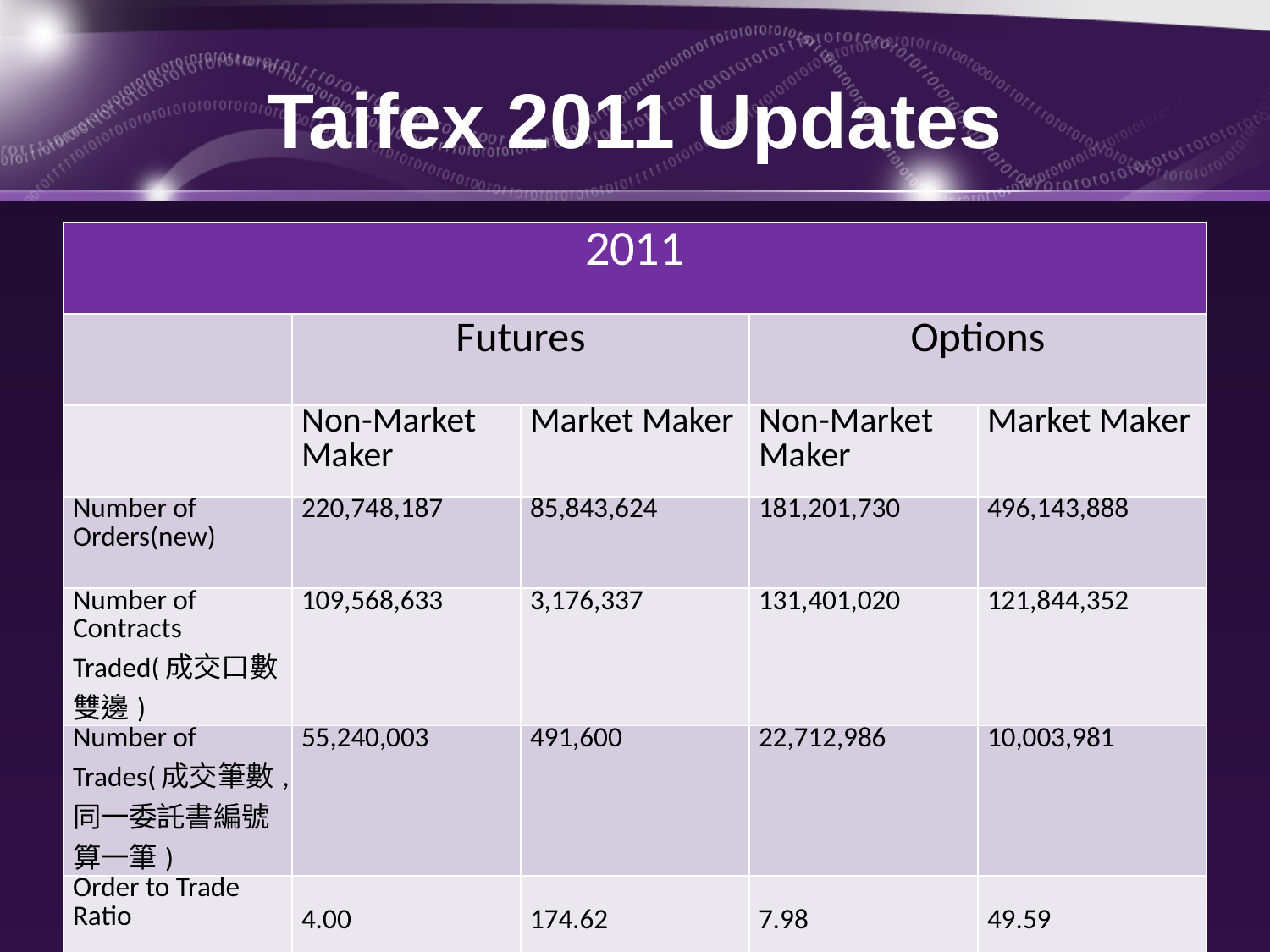

# Taifex 2011 Updates
| 2011 |  |  |  |  |
| --- | --- | --- | --- | --- |
|  | Futures |  | Options |  |
|  | Non-Market Maker | Market Maker | Non-Market Maker | Market Maker |
| Number of Orders(new) | 220,748,187 | 85,843,624 | 181,201,730 | 496,143,888 |
| Number of Contracts Traded(成交口數雙邊) | 109,568,633 | 3,176,337 | 131,401,020 | 121,844,352 |
| Number of Trades(成交筆數,同一委託書編號算一筆) | 55,240,003 | 491,600 | 22,712,986 | 10,003,981 |
| Order to Trade Ratio | 4.00 | 174.62 | 7.98 | 49.59 |